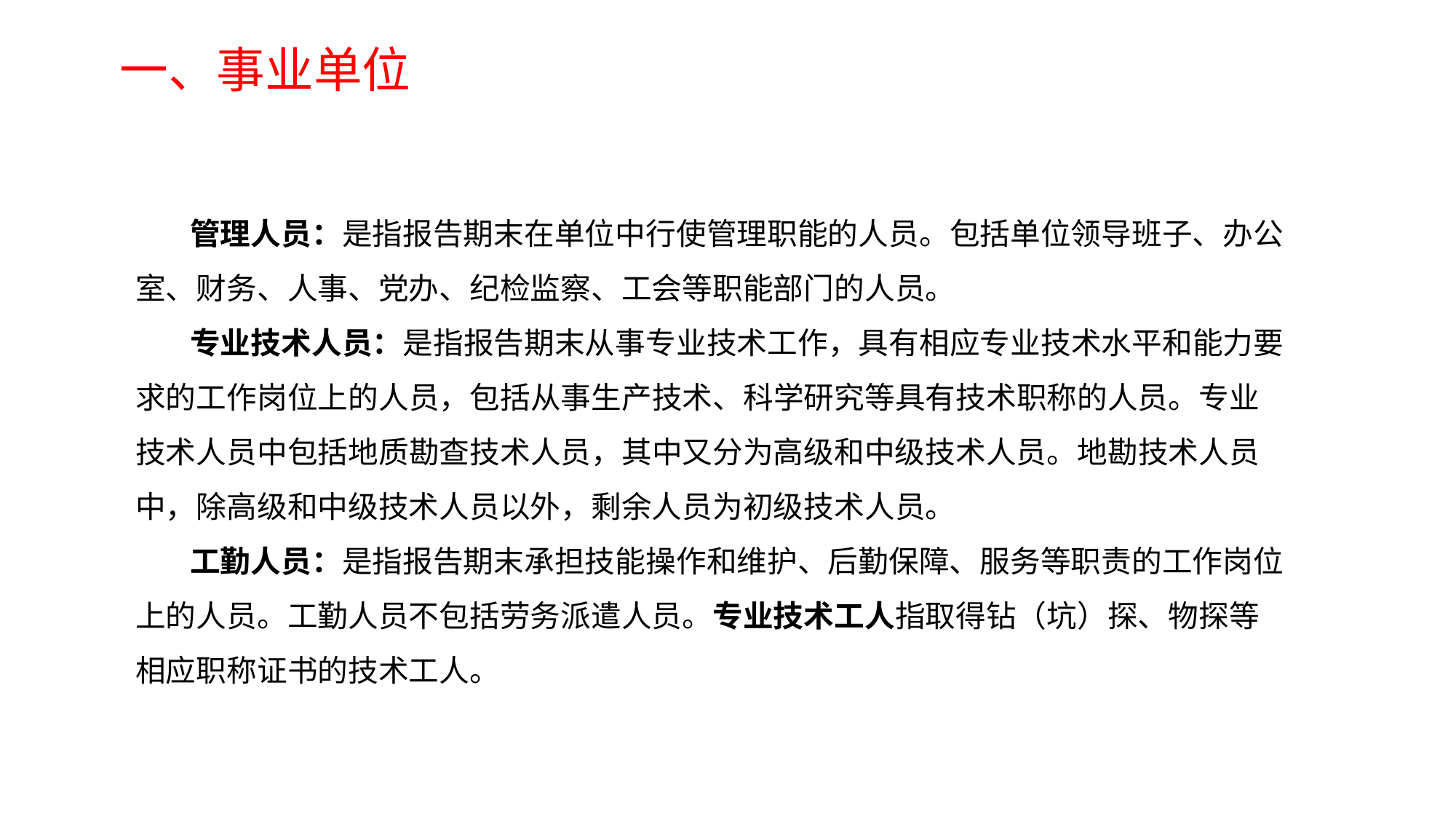

一、事业单位
管理人员：是指报告期末在单位中行使管理职能的人员。包括单位领导班子、办公室、财务、人事、党办、纪检监察、工会等职能部门的人员。
专业技术人员：是指报告期末从事专业技术工作，具有相应专业技术水平和能力要求的工作岗位上的人员，包括从事生产技术、科学研究等具有技术职称的人员。专业技术人员中包括地质勘查技术人员，其中又分为高级和中级技术人员。地勘技术人员中，除高级和中级技术人员以外，剩余人员为初级技术人员。
工勤人员：是指报告期末承担技能操作和维护、后勤保障、服务等职责的工作岗位上的人员。工勤人员不包括劳务派遣人员。专业技术工人指取得钻（坑）探、物探等相应职称证书的技术工人。